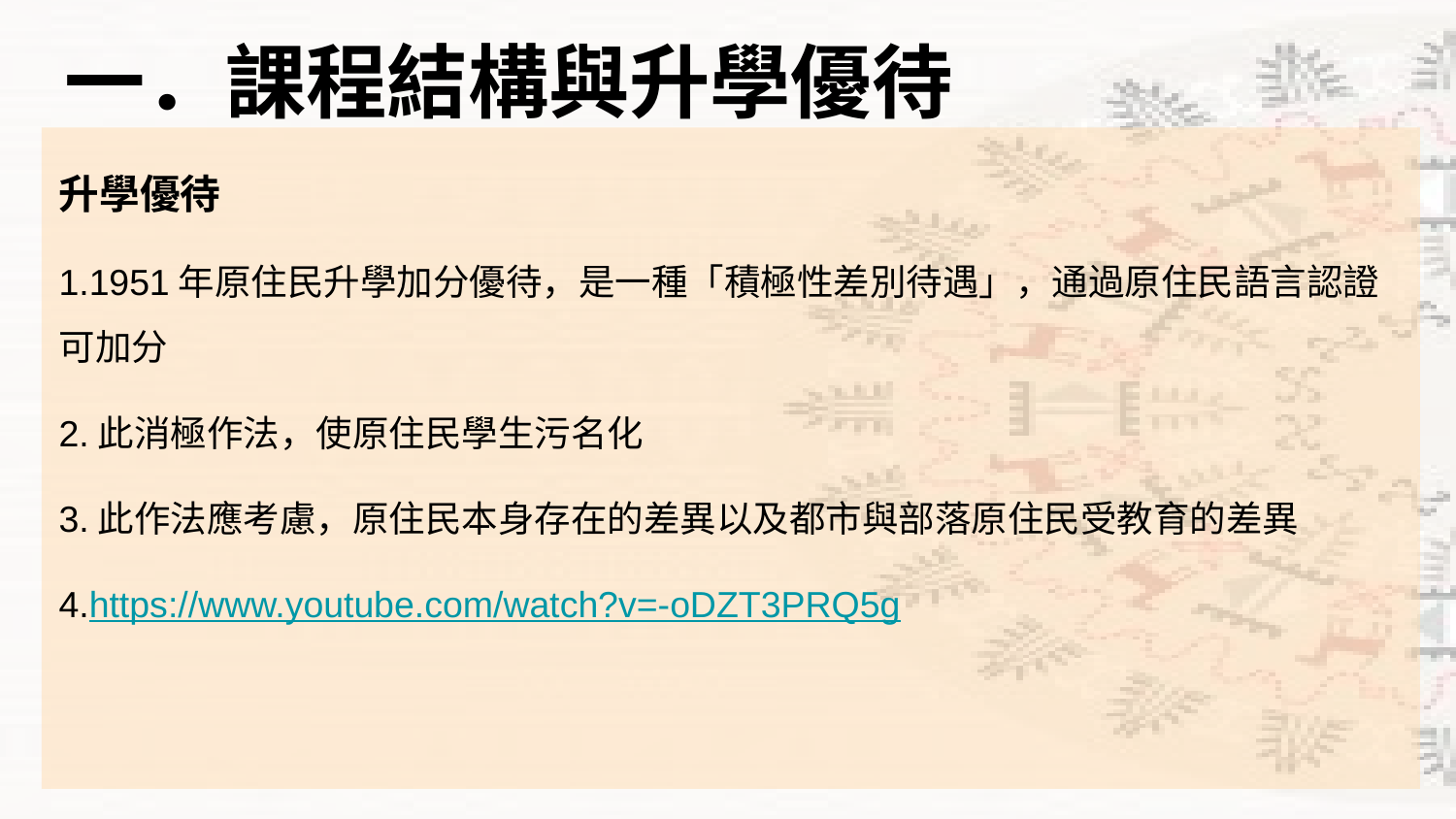

# 一．課程結構與升學優待

升學優待
1.1951年原住民升學加分優待，是一種「積極性差別待遇」，通過原住民語言認證可加分
2.此消極作法，使原住民學生污名化
3.此作法應考慮，原住民本身存在的差異以及都市與部落原住民受教育的差異
4.https://www.youtube.com/watch?v=-oDZT3PRQ5g